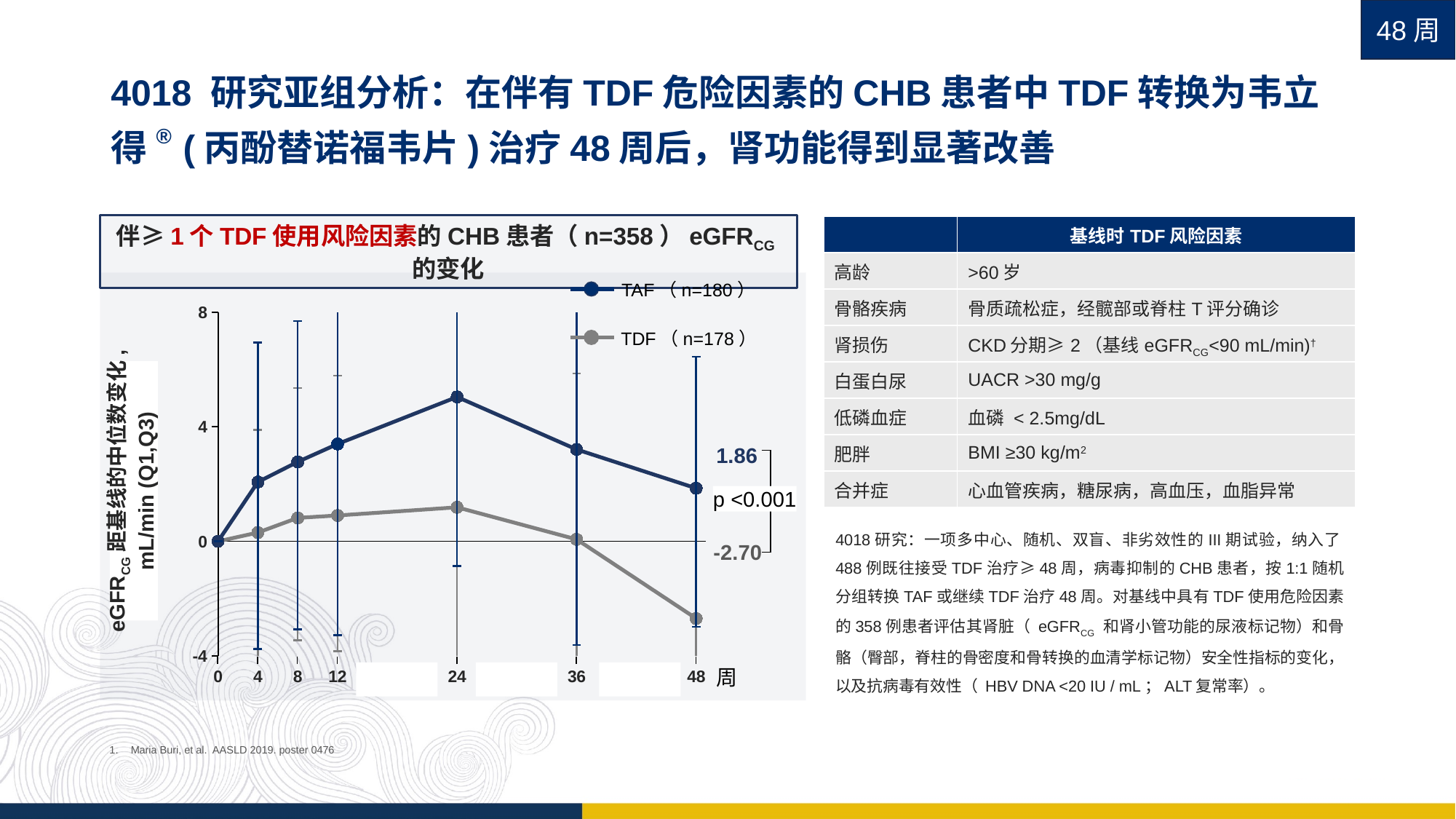

48周
# 4018 研究亚组分析：在伴有TDF危险因素的CHB患者中TDF转换为韦立得®  (丙酚替诺福韦片)治疗48周后，肾功能得到显著改善
伴≥1个TDF使用风险因素的CHB患者（n=358）eGFRCG的变化
|  | 基线时TDF风险因素 |
| --- | --- |
| 高龄 | >60岁 |
| 骨骼疾病 | 骨质疏松症，经髋部或脊柱T评分确诊 |
| 肾损伤 | CKD分期≥2（基线eGFRCG<90 mL/min)† |
| 白蛋白尿 | UACR >30 mg/g |
| 低磷血症 | 血磷 < 2.5mg/dL |
| 肥胖 | BMI ≥30 kg/m2 |
| 合并症 | 心血管疾病，糖尿病，高血压，血脂异常 |

TAF（n=180）

### Chart

| Category | TAF | TDF |
|---|---|---|
eGFRCG距基线的中位数变化,
 mL/min (Q1,Q3)
1.86

p <0.001
-2.70
周

TDF（n=178）

4018研究：一项多中心、随机、双盲、非劣效性的III期试验，纳入了488例既往接受TDF治疗≥48周，病毒抑制的CHB患者，按1:1随机分组转换TAF或继续TDF治疗48周。对基线中具有TDF使用危险因素的358例患者评估其肾脏（ eGFRCG 和肾小管功能的尿液标记物）和骨骼（臀部，脊柱的骨密度和骨转换的血清学标记物）安全性指标的变化，以及抗病毒有效性（ HBV DNA <20 IU / mL；ALT复常率）。
Maria Buri, et al.  AASLD 2019. poster 0476